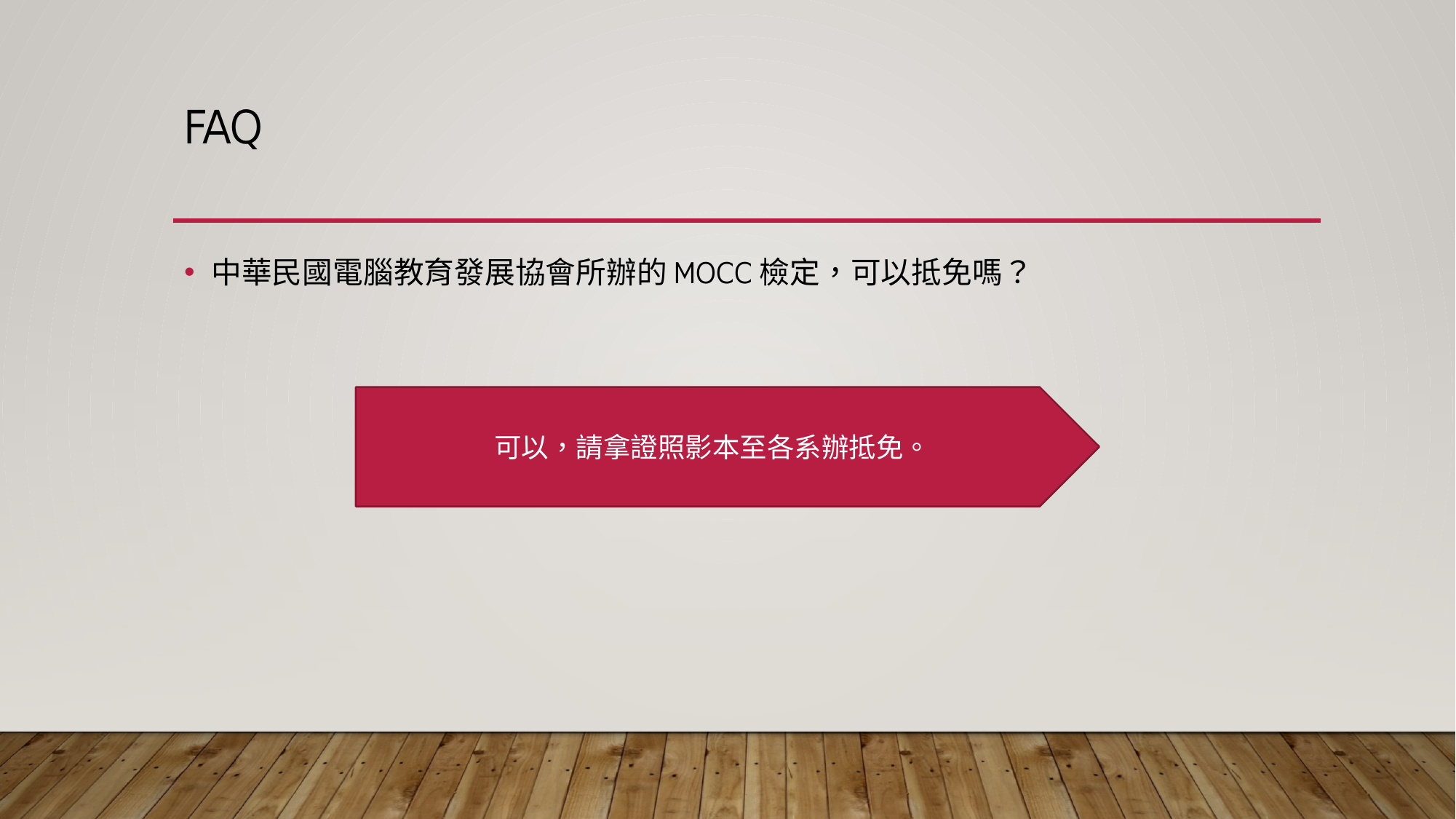

# FAQ
中華民國電腦教育發展協會所辦的MOCC檢定，可以抵免嗎？
可以，請拿證照影本至各系辦抵免。